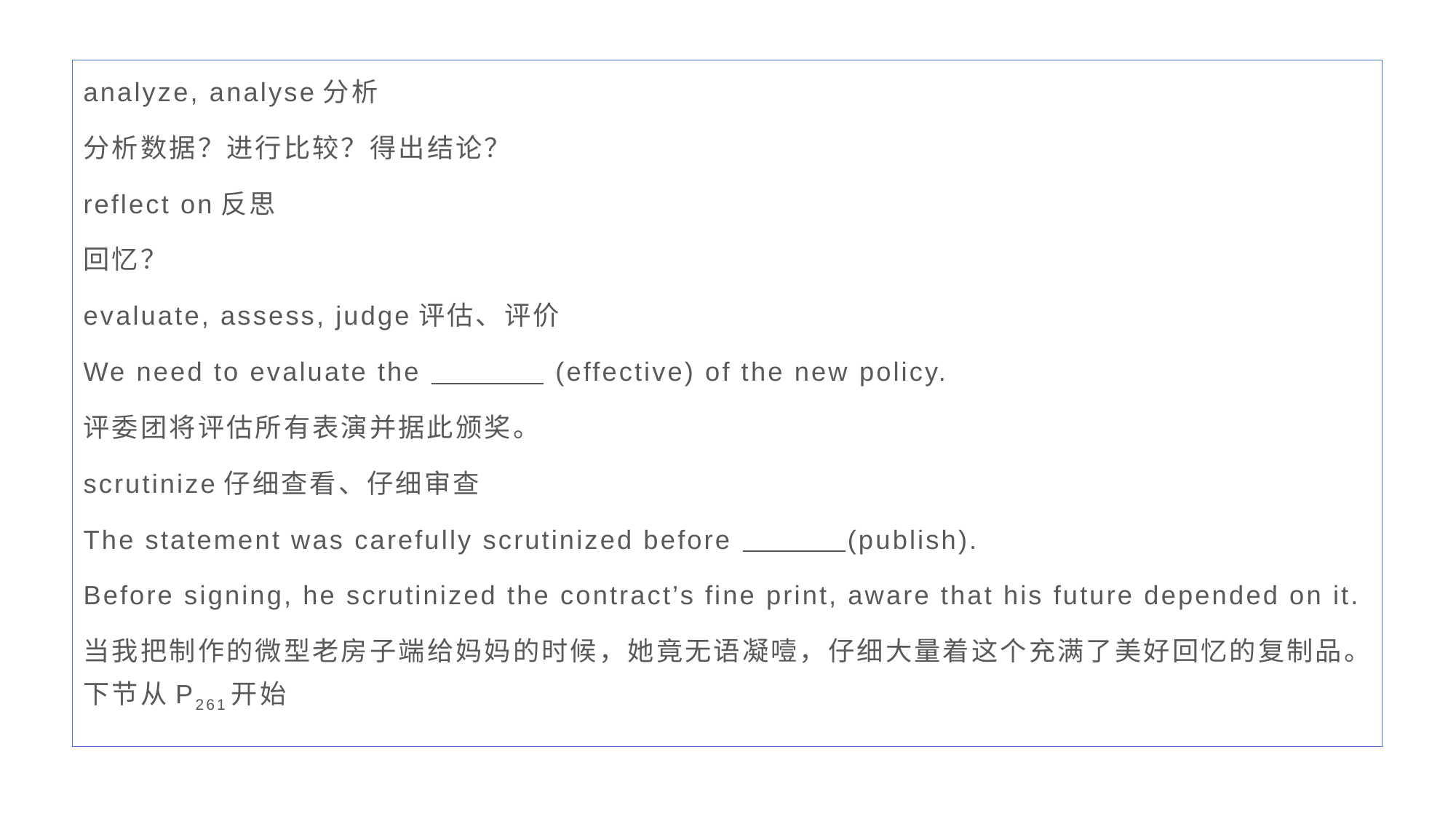

analyze, analyse分析
分析数据？进行比较？得出结论？
reflect on反思
回忆？
evaluate, assess, judge评估、评价
We need to evaluate the              (effective) of the new policy.
评委团将评估所有表演并据此颁奖。
scrutinize仔细查看、仔细审查
The statement was carefully scrutinized before            (publish).
Before signing, he scrutinized the contract’s fine print, aware that his future depended on it.
当我把制作的微型老房子端给妈妈的时候，她竟无语凝噎，仔细大量着这个充满了美好回忆的复制品。下节从P261开始